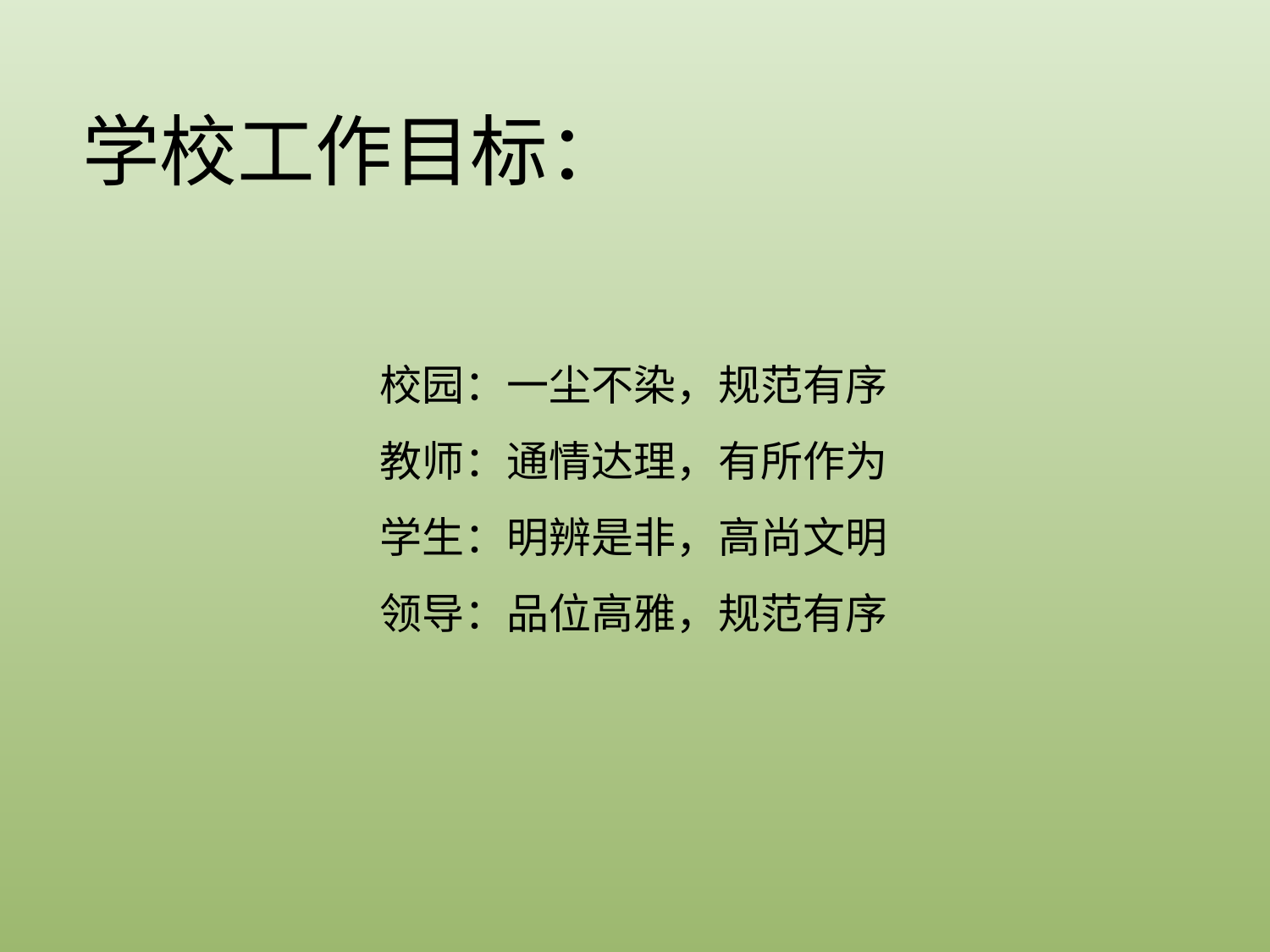

# 学校工作目标：
校园：一尘不染，规范有序
教师：通情达理，有所作为
学生：明辨是非，高尚文明
领导：品位高雅，规范有序